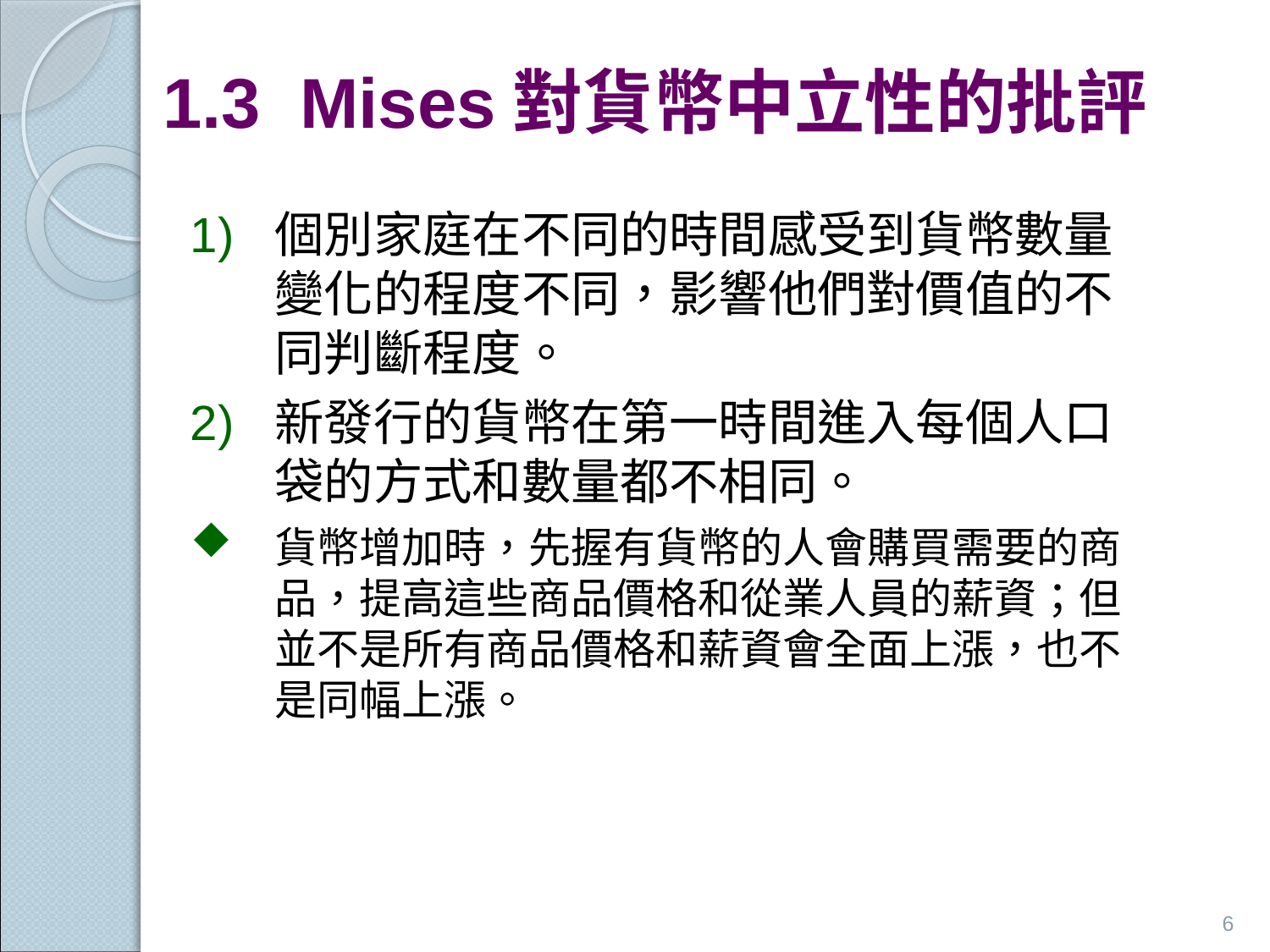

# 1.3  Mises對貨幣中立性的批評
個別家庭在不同的時間感受到貨幣數量變化的程度不同，影響他們對價值的不同判斷程度。
新發行的貨幣在第一時間進入每個人口袋的方式和數量都不相同。
貨幣增加時，先握有貨幣的人會購買需要的商品，提高這些商品價格和從業人員的薪資；但並不是所有商品價格和薪資會全面上漲，也不是同幅上漲。
6